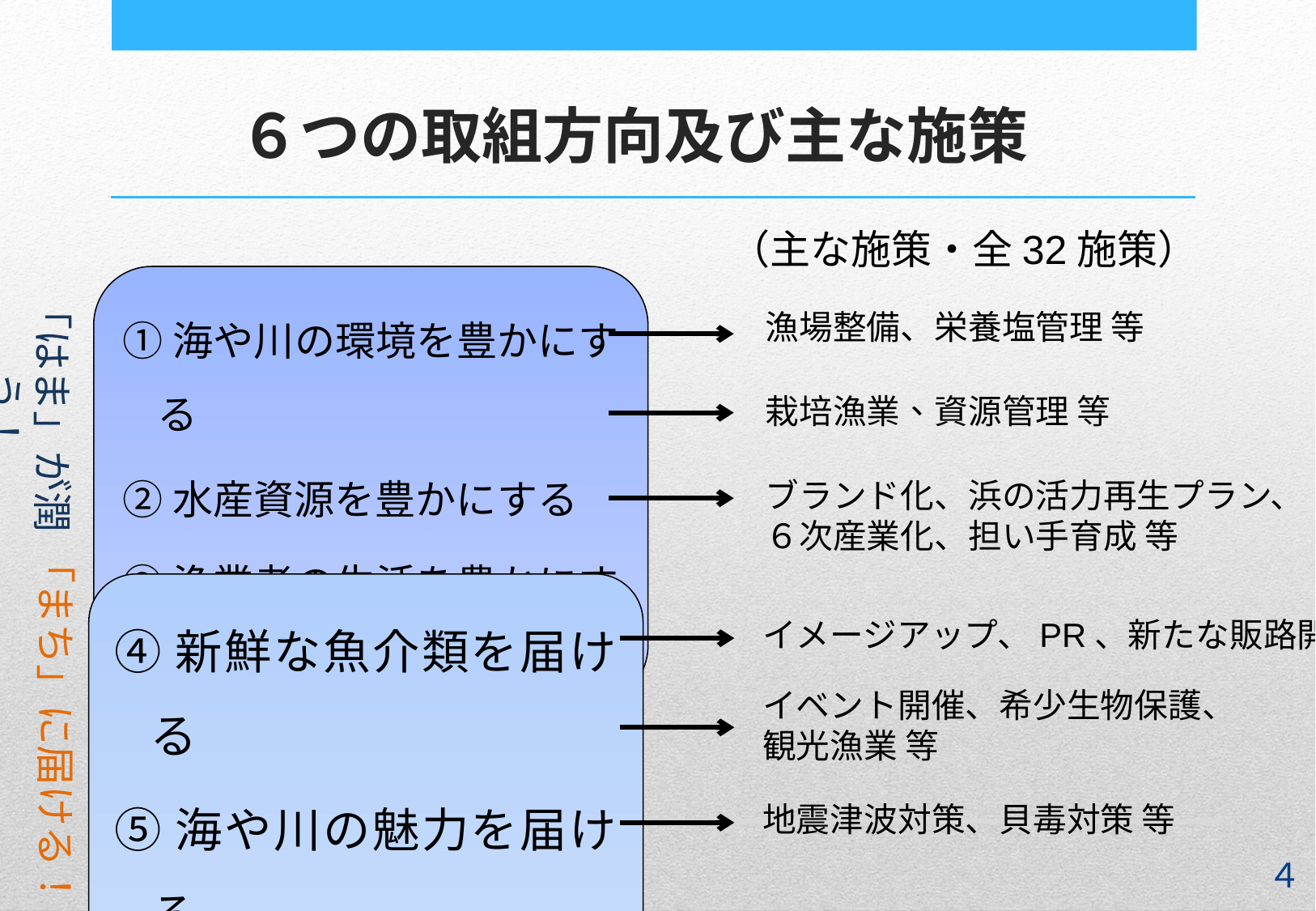

# ６つの取組方向及び主な施策
（主な施策・全32施策）
「はま」が潤う！
①海や川の環境を豊かにする
②水産資源を豊かにする
③漁業者の生活を豊かにする
漁場整備、栄養塩管理 等
栽培漁業、資源管理 等
ブランド化、浜の活力再生プラン、
６次産業化、担い手育成 等
「まち」に届ける！
④新鮮な魚介類を届ける
⑤海や川の魅力を届ける
⑥安全・安心を届ける
イメージアップ、PR、新たな販路開拓 等
イベント開催、希少生物保護、
観光漁業 等
地震津波対策、貝毒対策 等
４